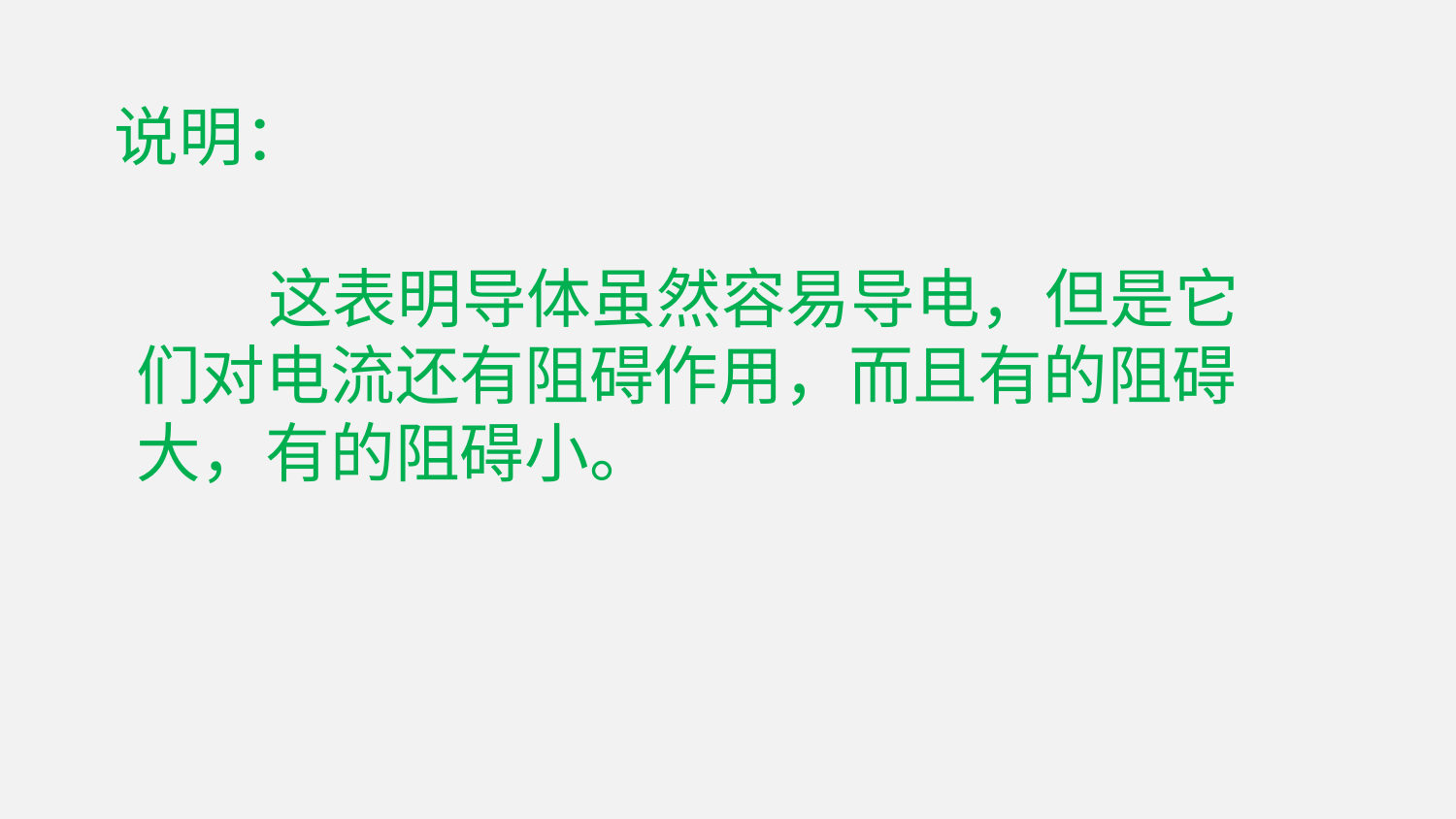

说明：
        这表明导体虽然容易导电，但是它们对电流还有阻碍作用，而且有的阻碍大，有的阻碍小。